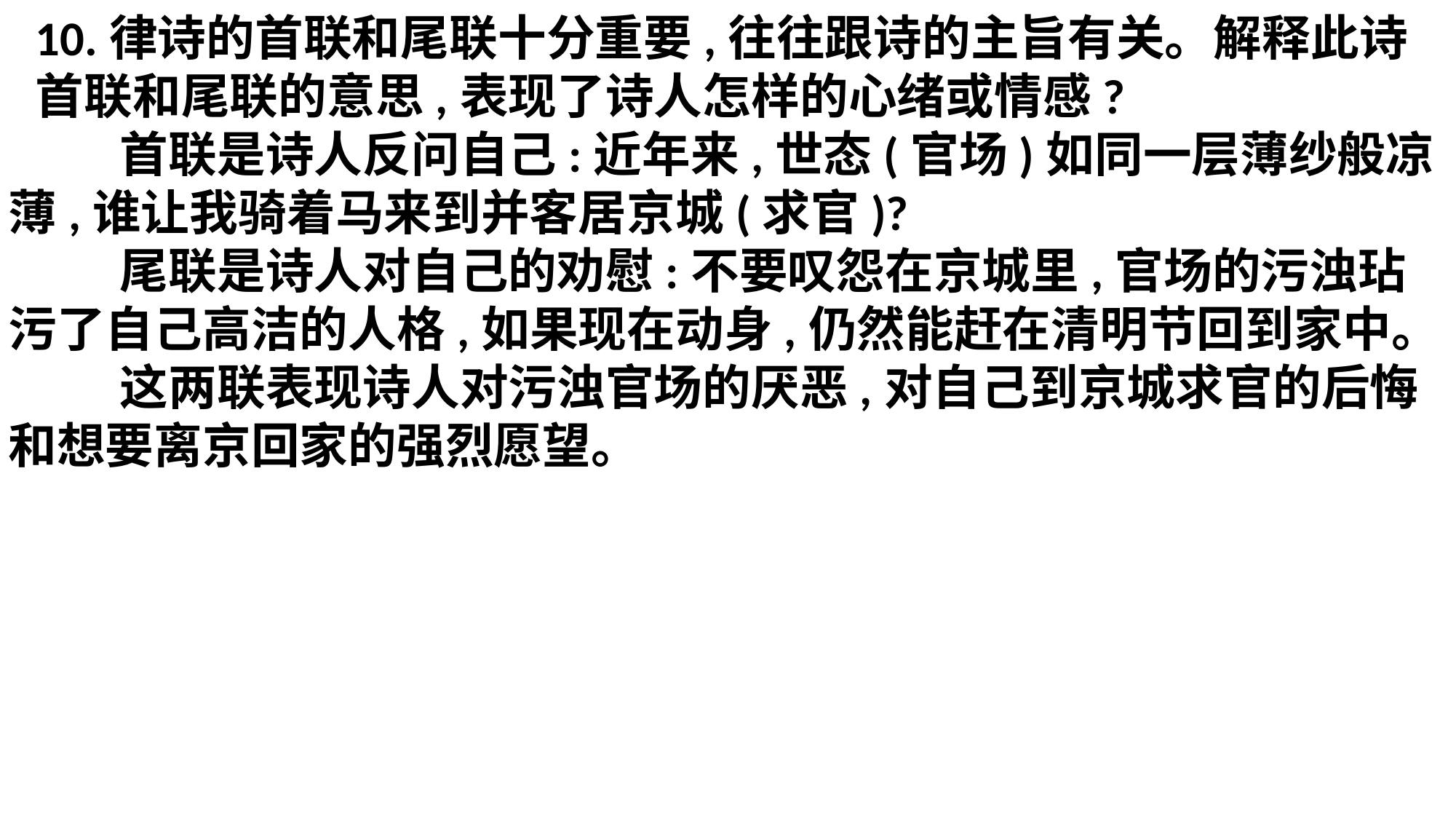

10.律诗的首联和尾联十分重要,往往跟诗的主旨有关。解释此诗首联和尾联的意思,表现了诗人怎样的心绪或情感?
         首联是诗人反问自己:近年来,世态(官场)如同一层薄纱般凉薄,谁让我骑着马来到并客居京城(求官)?
         尾联是诗人对自己的劝慰:不要叹怨在京城里,官场的污浊玷污了自己高洁的人格,如果现在动身,仍然能赶在清明节回到家中。
         这两联表现诗人对污浊官场的厌恶,对自己到京城求官的后悔和想要离京回家的强烈愿望。